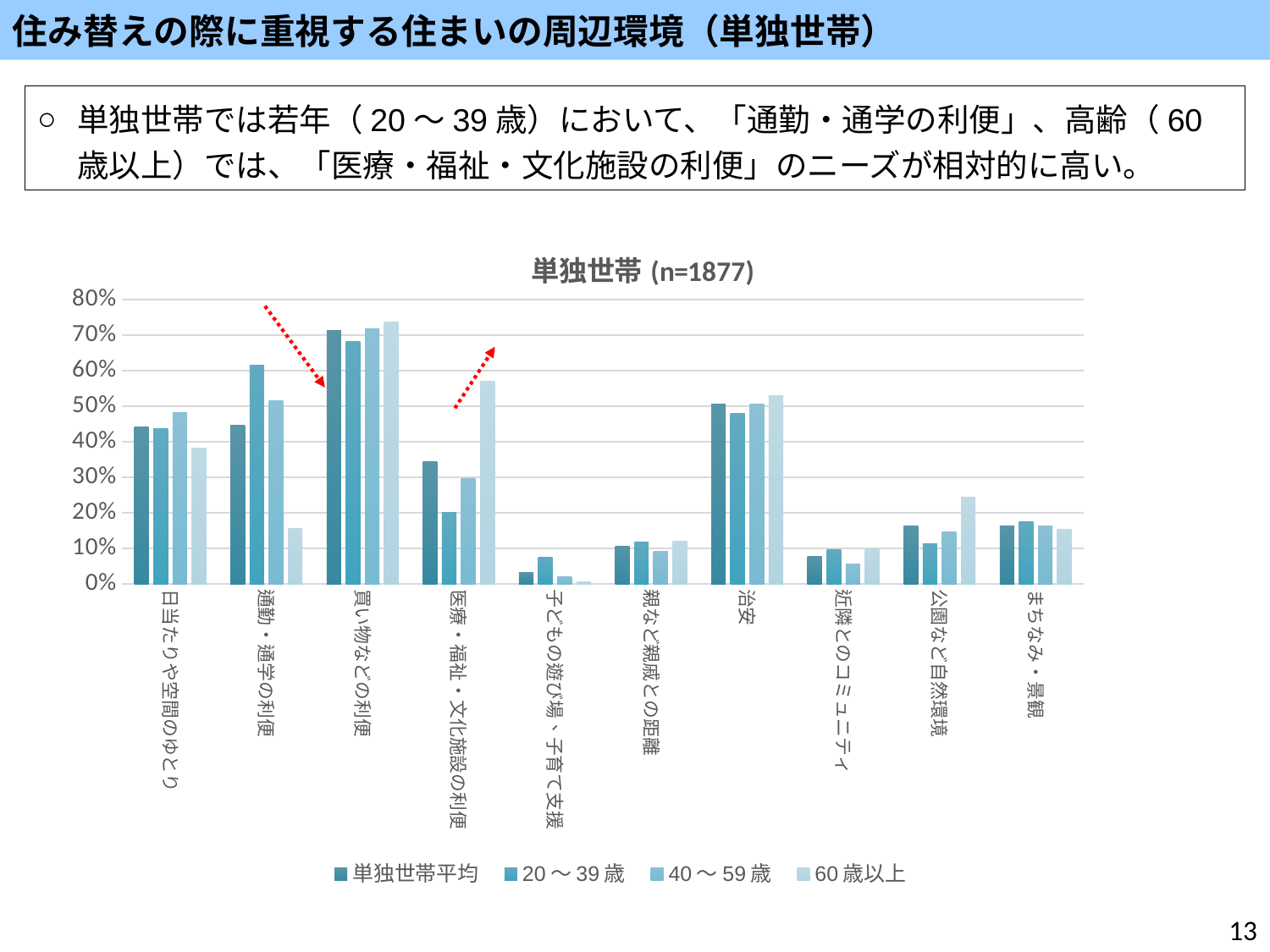

住み替えの際に重視する住まいの周辺環境（単独世帯）
単独世帯では若年（20～39歳）において、「通勤・通学の利便」、高齢（60歳以上）では、「医療・福祉・文化施設の利便」のニーズが相対的に高い。

### Chart:

| Category | 単独世帯平均 | 20～39歳 | 40～59歳 | 60歳以上 |
|---|---|---|---|---|
| 日当たりや空間のゆとり | 0.44326052210974953 | 0.4383561643835616 | 0.48195576251455186 | 0.3826429980276134 |
| 通勤・通学の利便 | 0.44645711241342567 | 0.6164383561643836 | 0.5168800931315483 | 0.15581854043392504 |
| 買い物などの利便 | 0.7139051678209909 | 0.6829745596868884 | 0.7182770663562282 | 0.73767258382643 |
| 医療・福祉・文化施設の利便 | 0.3452317527970165 | 0.20156555772994128 | 0.2980209545983702 | 0.5700197238658777 |
| 子どもの遊び場、子育て支援 | 0.03143313798614811 | 0.07632093933463796 | 0.01979045401629802 | 0.00591715976331361 |
| 親など親戚との距離 | 0.10761854022376133 | 0.11937377690802348 | 0.09313154831199069 | 0.1203155818540434 |
| 治安 | 0.5055940330314331 | 0.4794520547945205 | 0.5064027939464494 | 0.5305719921104537 |
| 近隣とのコミュニティ | 0.07831646244006393 | 0.0958904109589041 | 0.05587892898719441 | 0.09861932938856016 |
| 公園など自然環境 | 0.16409163558870538 | 0.11350293542074363 | 0.14668218859138535 | 0.24457593688362916 |
| まちなみ・景観 | 0.16409163558870538 | 0.1761252446183953 | 0.1629802095459837 | 0.15384615384615385 |
13